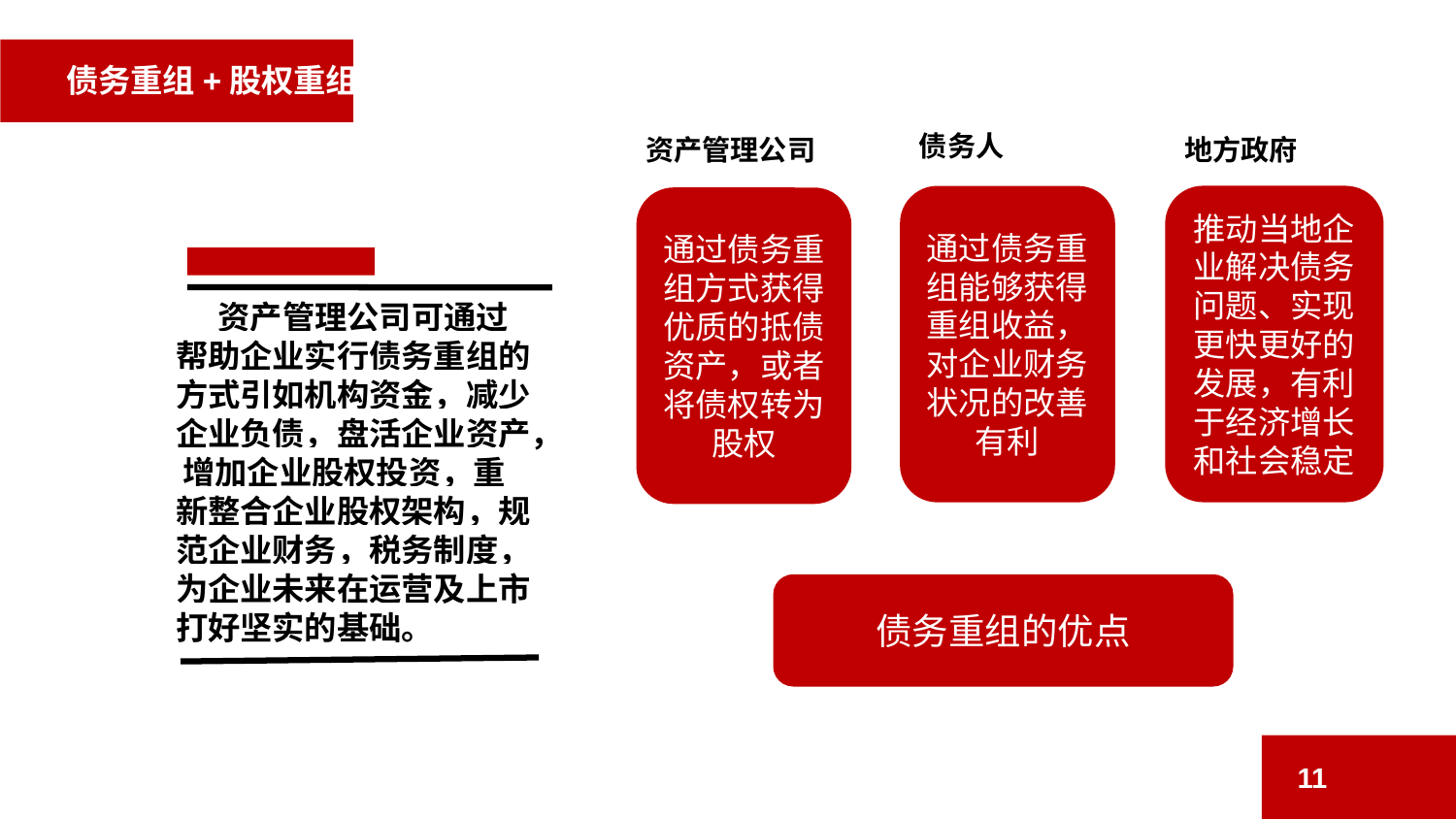

债务重组+股权重组
债务人
地方政府
资产管理公司
推动当地企业解决债务问题、实现更快更好的发展，有利于经济增长和社会稳定
通过债务重组能够获得重组收益，对企业财务状况的改善有利
通过债务重组方式获得优质的抵债资产，或者将债权转为股权

资产管理公司可通过帮助企业实行债务重组的方式引如机构资金，减少企业负债，盘活企业资产， 增加企业股权投资，重新整合企业股权架构，规范企业财务，税务制度，为企业未来在运营及上市打好坚实的基础。
债务重组的优点

11